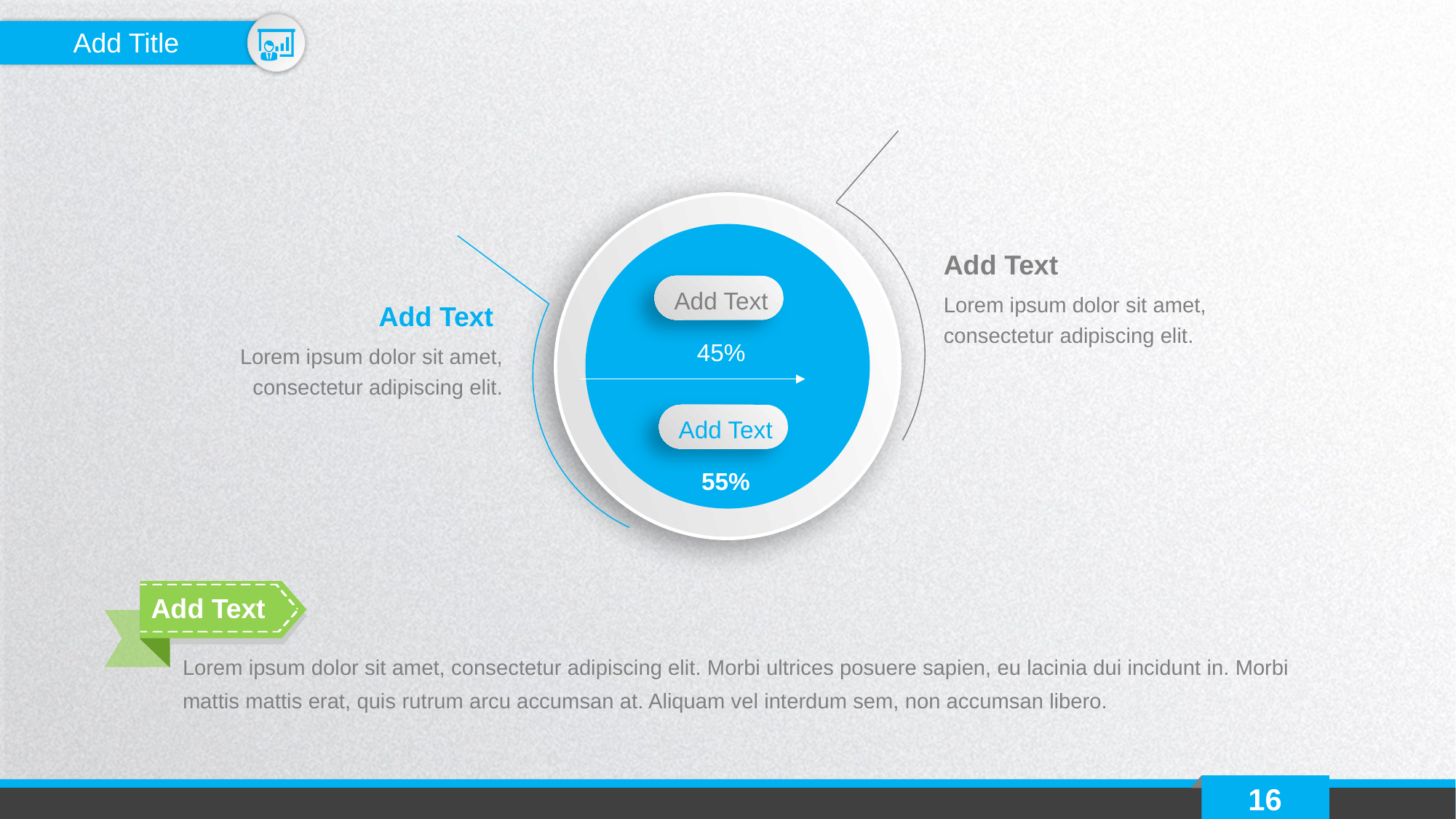

Add Title

Add Text

Lorem ipsum dolor sit amet, consectetur adipiscing elit.
Add Text
Add Text
Lorem ipsum dolor sit amet, consectetur adipiscing elit.
45%

Add Text
55%

Add Text

Lorem ipsum dolor sit amet, consectetur adipiscing elit. Morbi ultrices posuere sapien, eu lacinia dui incidunt in. Morbi mattis mattis erat, quis rutrum arcu accumsan at. Aliquam vel interdum sem, non accumsan libero.

16

延时符